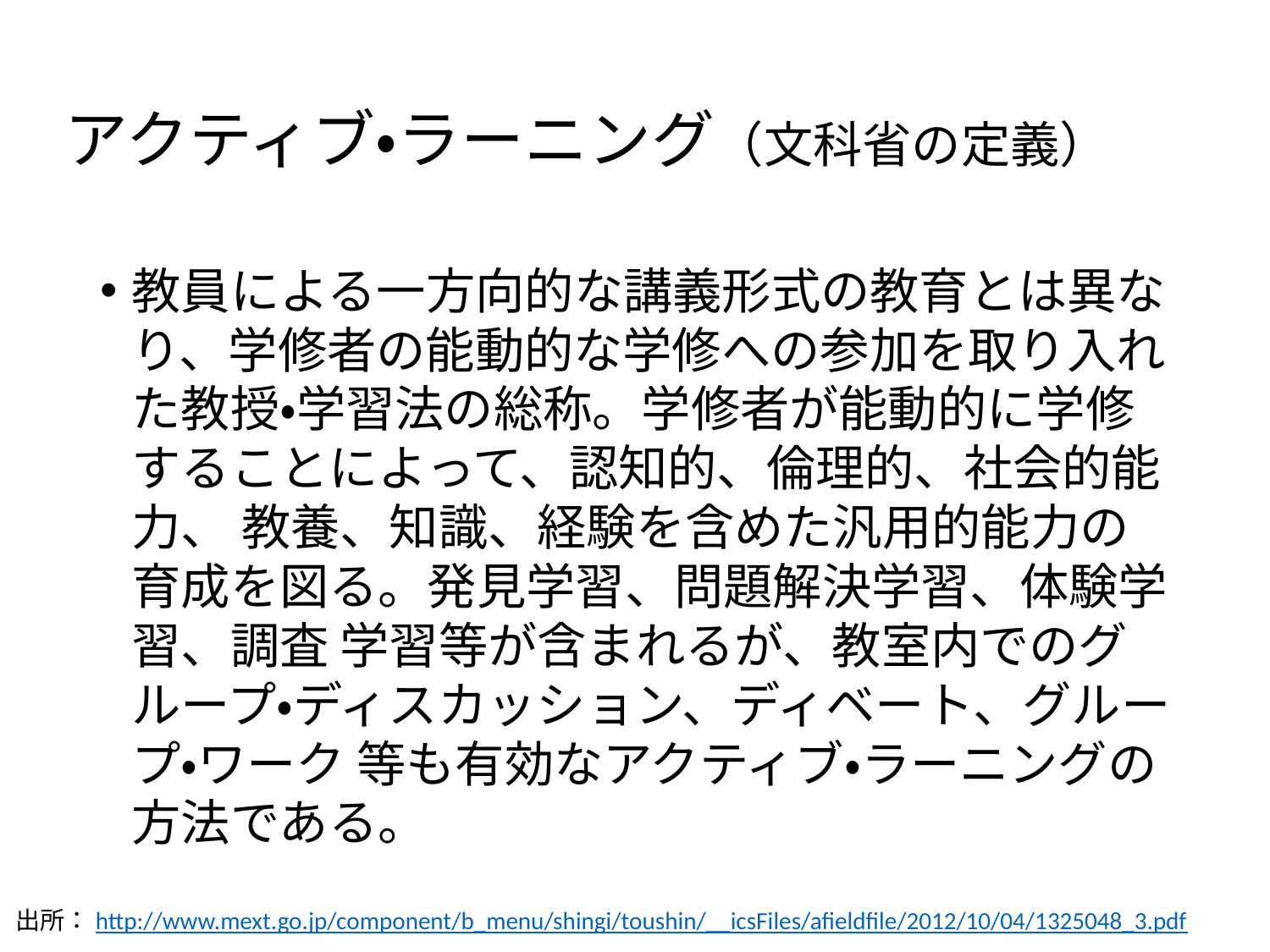

# アクティブ・ラーニング（文科省の定義）
教員による一方向的な講義形式の教育とは異なり、学修者の能動的な学修への参加を取り入れ た教授・学習法の総称。学修者が能動的に学修することによって、認知的、倫理的、社会的能力、 教養、知識、経験を含めた汎用的能力の育成を図る。発見学習、問題解決学習、体験学習、調査 学習等が含まれるが、教室内でのグループ・ディスカッション、ディベート、グループ・ワーク 等も有効なアクティブ・ラーニングの方法である。
出所：http://www.mext.go.jp/component/b_menu/shingi/toushin/__icsFiles/afieldfile/2012/10/04/1325048_3.pdf